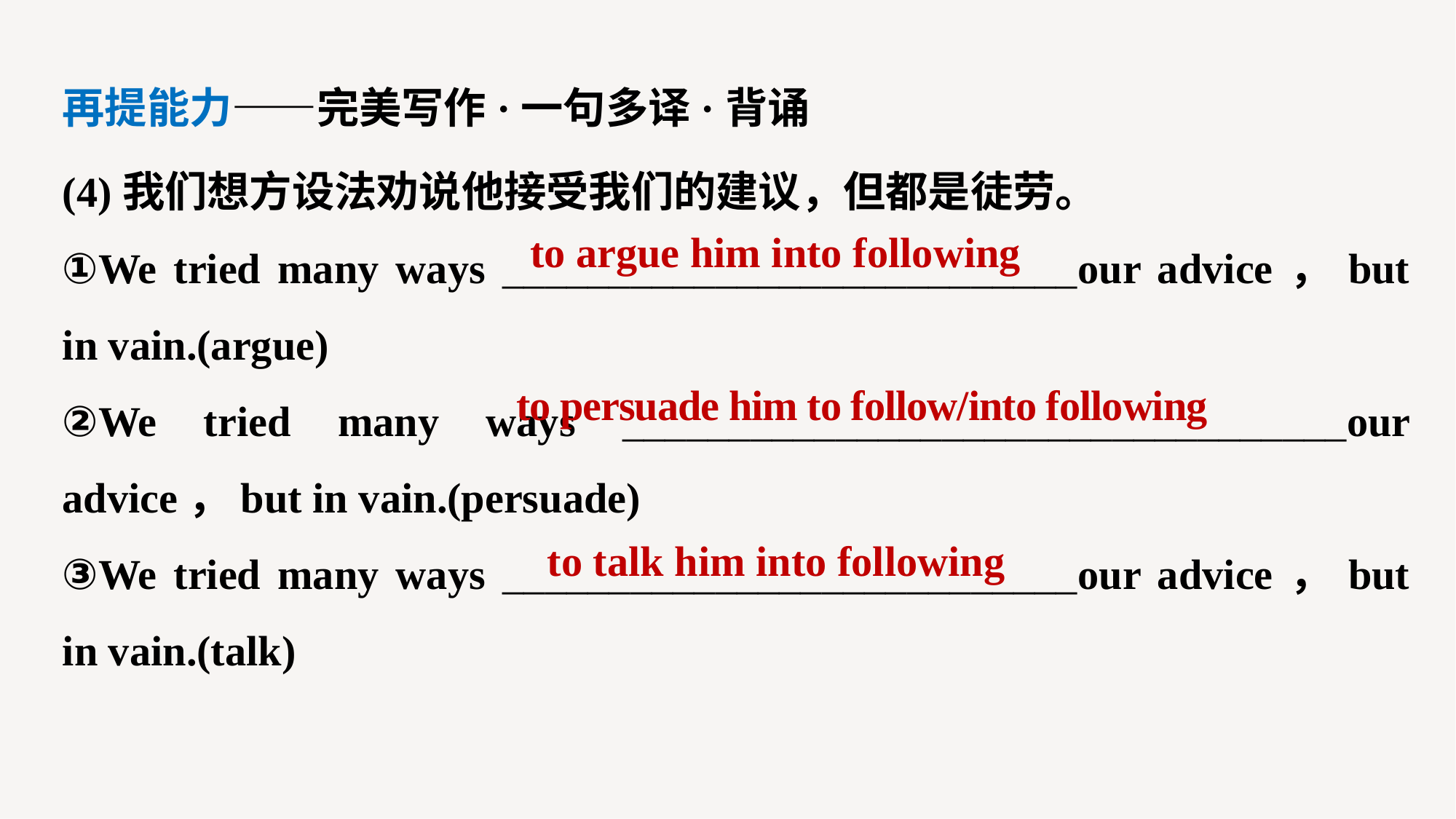

再提能力——完美写作·一句多译·背诵
(4)我们想方设法劝说他接受我们的建议，但都是徒劳。
①We tried many ways ___________________________our advice，but in vain.(argue)
②We tried many ways __________________________________our advice，but in vain.(persuade)
③We tried many ways ___________________________our advice，but in vain.(talk)
to argue him into following
to persuade him to follow/into following
to talk him into following